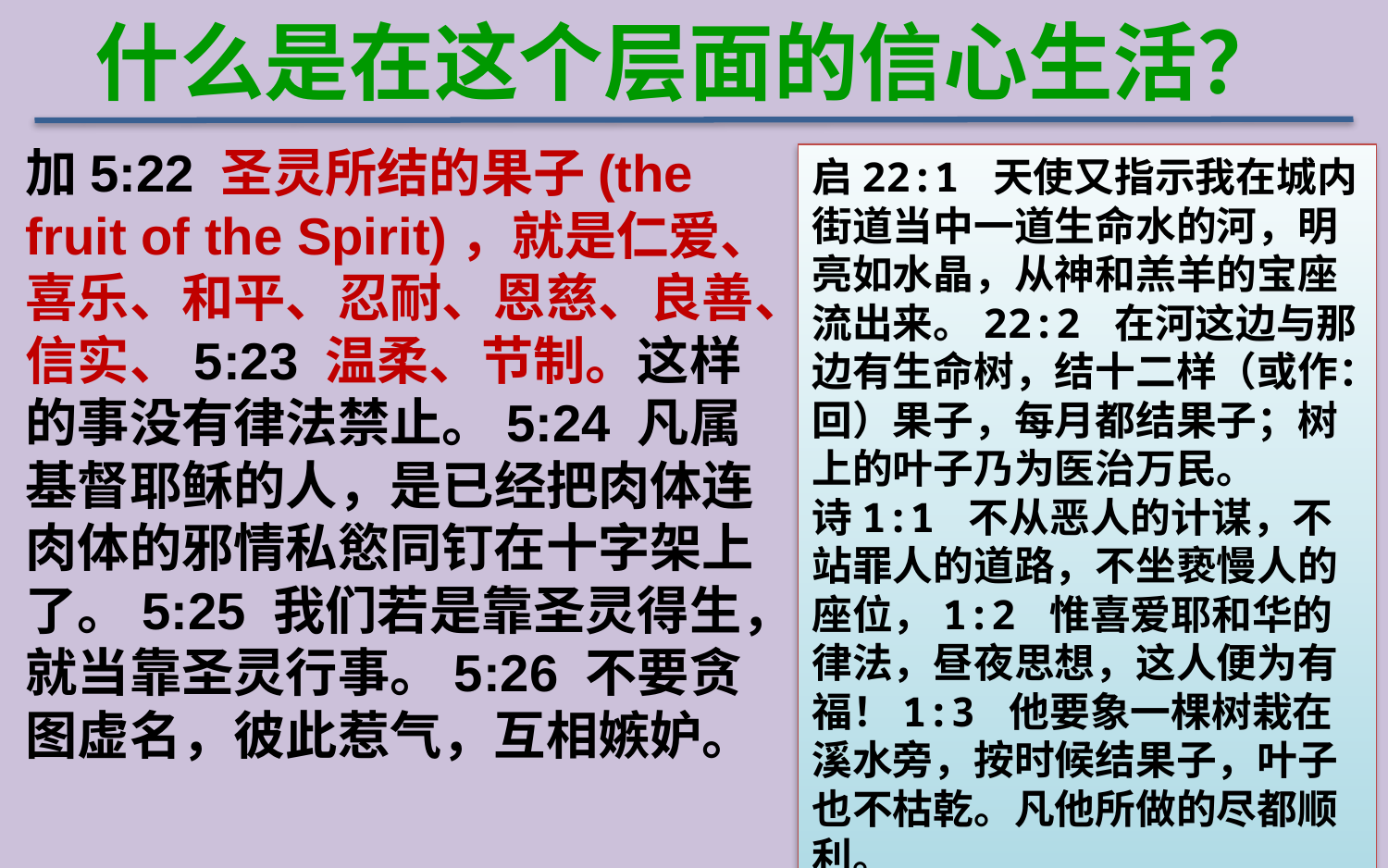

什么是在这个层面的信心生活？
加5:22 圣灵所结的果子(the fruit of the Spirit)，就是仁爱、喜乐、和平、忍耐、恩慈、良善、信实、5:23 温柔、节制。这样的事没有律法禁止。5:24 凡属基督耶稣的人，是已经把肉体连肉体的邪情私慾同钉在十字架上了。5:25 我们若是靠圣灵得生，就当靠圣灵行事。5:26 不要贪图虚名，彼此惹气，互相嫉妒。
启22:1 天使又指示我在城内街道当中一道生命水的河，明亮如水晶，从神和羔羊的宝座流出来。22:2 在河这边与那边有生命树，结十二样（或作：回）果子，每月都结果子；树上的叶子乃为医治万民。
诗1:1 不从恶人的计谋，不站罪人的道路，不坐亵慢人的座位，1:2 惟喜爱耶和华的律法，昼夜思想，这人便为有福！1:3 他要象一棵树栽在溪水旁，按时候结果子，叶子也不枯乾。凡他所做的尽都顺利。